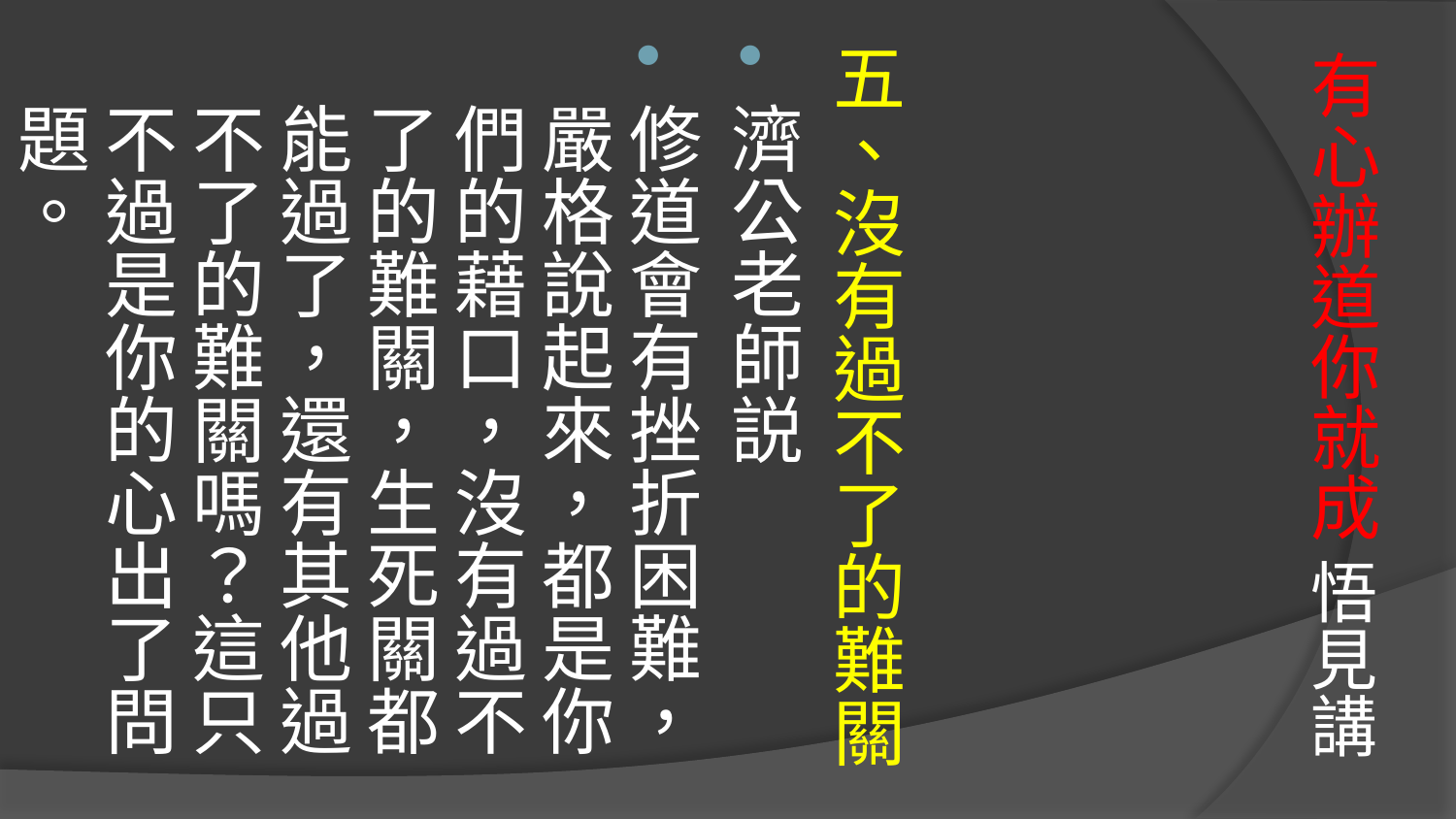

五、沒有過不了的難關
濟公老師説
修道會有挫折困難，嚴格說起來，都是你們的藉口，沒有過不了的難關，生死關都能過了，還有其他過不了的難關嗎？這只不過是你的心出了問題。
# 有心辦道你就成 悟見講